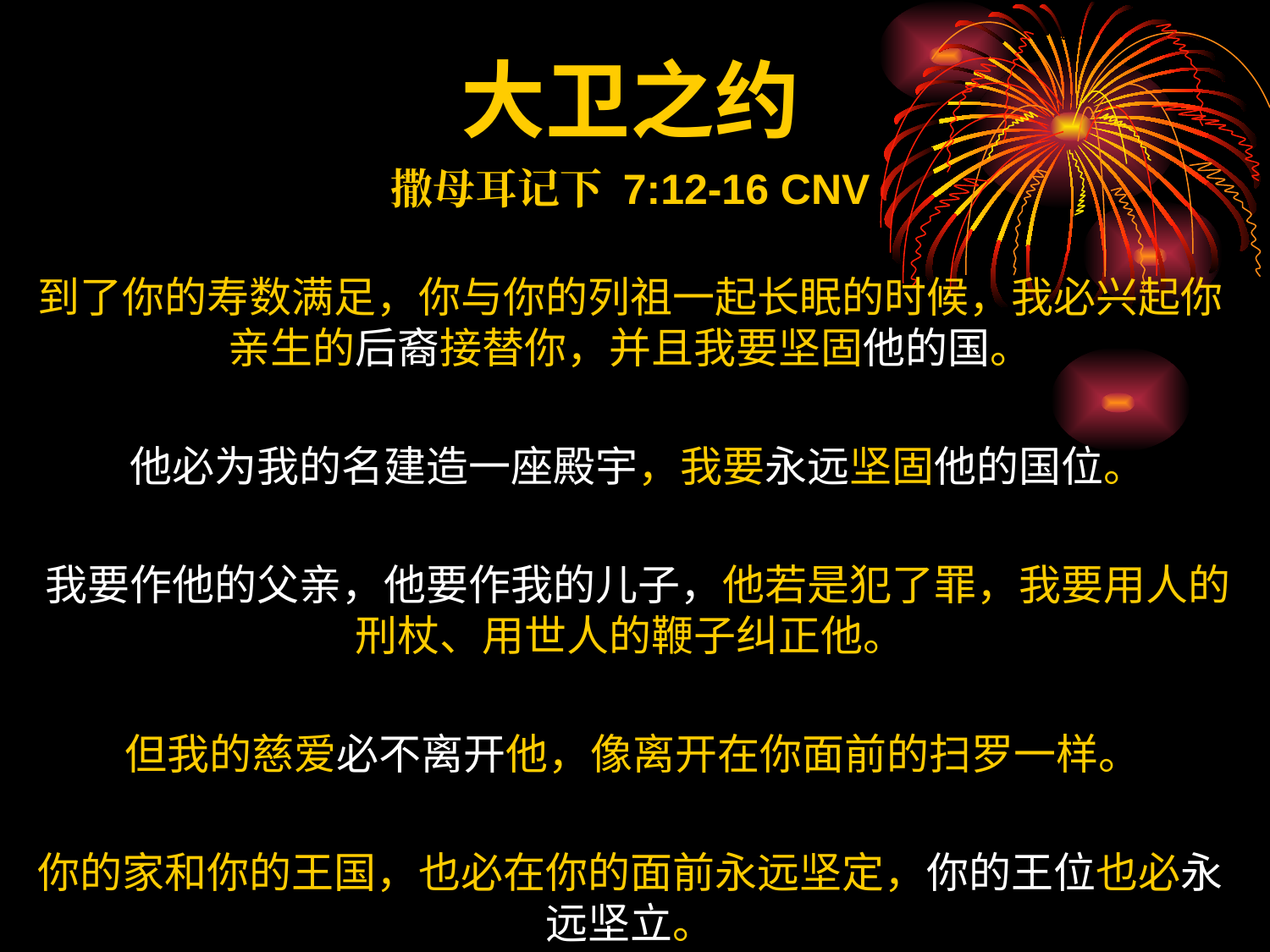

# 大卫之约
撒母耳记下 7:12-16 CNV

到了你的寿数满足，你与你的列祖一起长眠的时候，我必兴起你亲生的后裔接替你，并且我要坚固他的国。

 他必为我的名建造一座殿宇，我要永远坚固他的国位。

 我要作他的父亲，他要作我的儿子，他若是犯了罪，我要用人的刑杖、用世人的鞭子纠正他。

 但我的慈爱必不离开他，像离开在你面前的扫罗一样。

你的家和你的王国，也必在你的面前永远坚定，你的王位也必永远坚立。